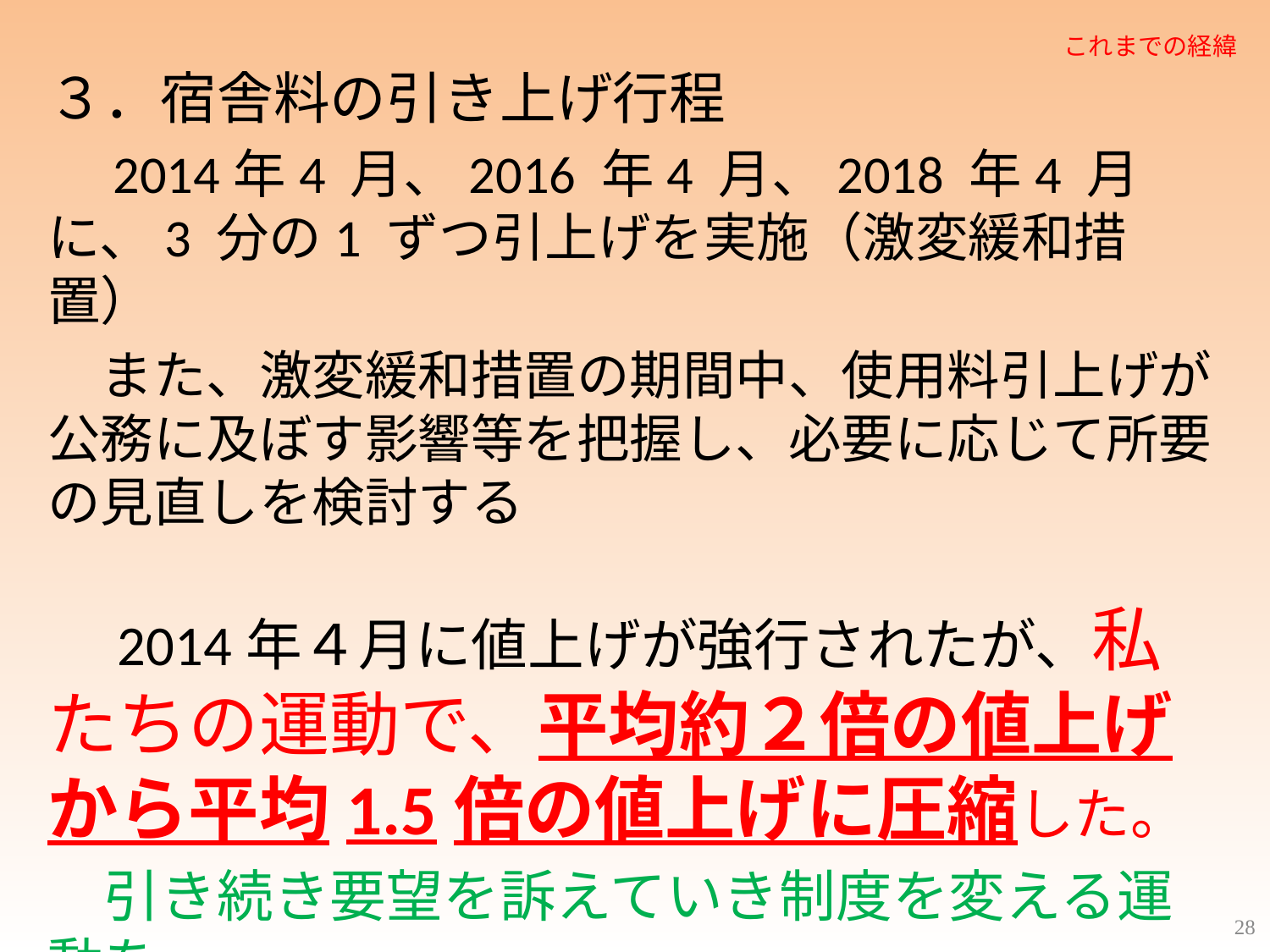

これまでの経緯
３．宿舎料の引き上げ行程
　2014年4 月、2016 年4 月、2018 年4 月に、3 分の1 ずつ引上げを実施（激変緩和措置）
　また、激変緩和措置の期間中、使用料引上げが公務に及ぼす影響等を把握し、必要に応じて所要の見直しを検討する

　2014年４月に値上げが強行されたが、私たちの運動で、平均約２倍の値上げから平均1.5倍の値上げに圧縮した。
　引き続き要望を訴えていき制度を変える運動を
28